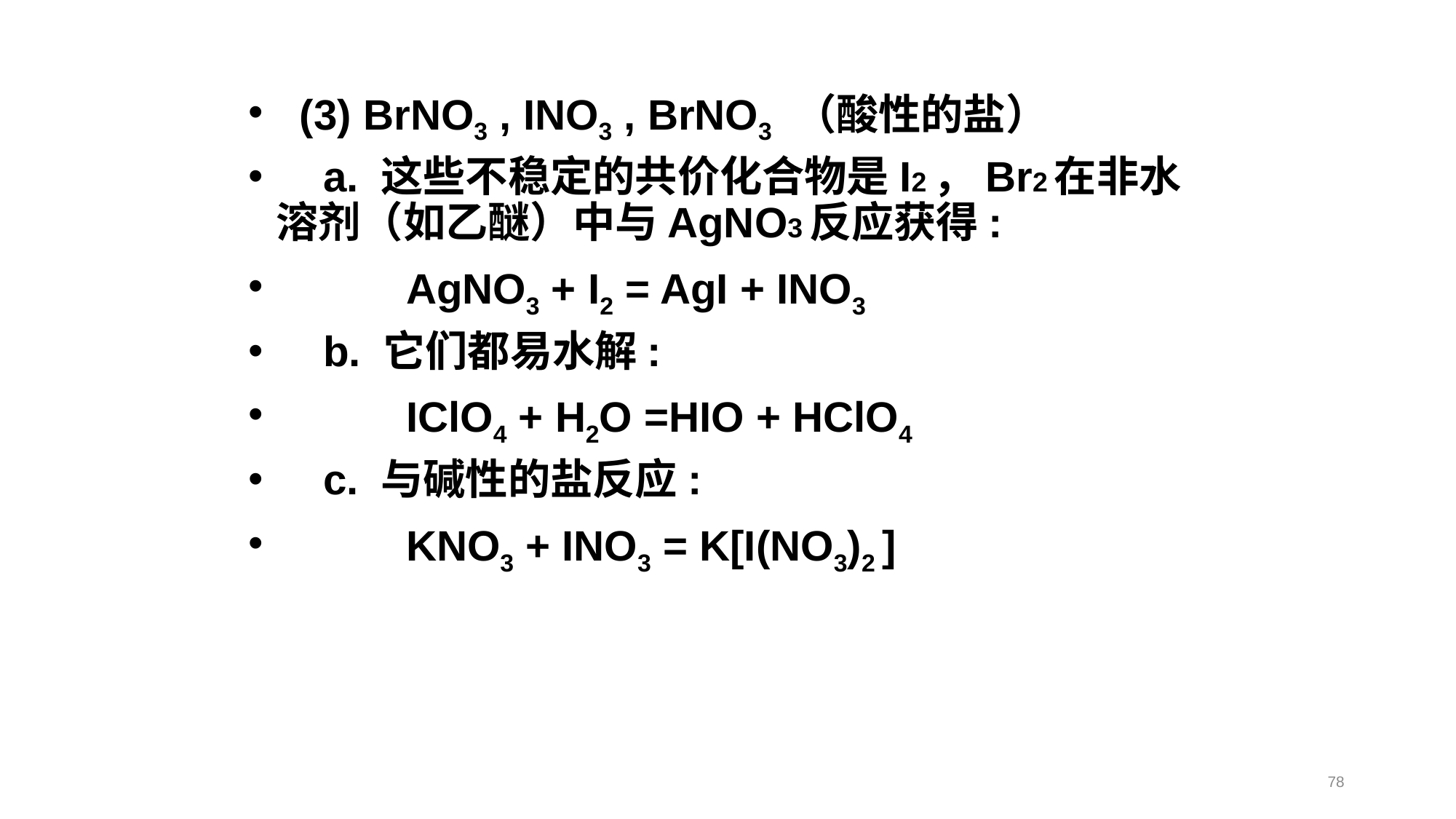

(3) BrNO3 , INO3 , BrNO3 （酸性的盐）
    a. 这些不稳定的共价化合物是I2，Br2在非水溶剂（如乙醚）中与AgNO3反应获得:
           AgNO3 + I2 = AgI + INO3
    b. 它们都易水解:
           IClO4 + H2O =HIO + HClO4
    c. 与碱性的盐反应:
           KNO3 + INO3 = K[I(NO3)2 ]
78